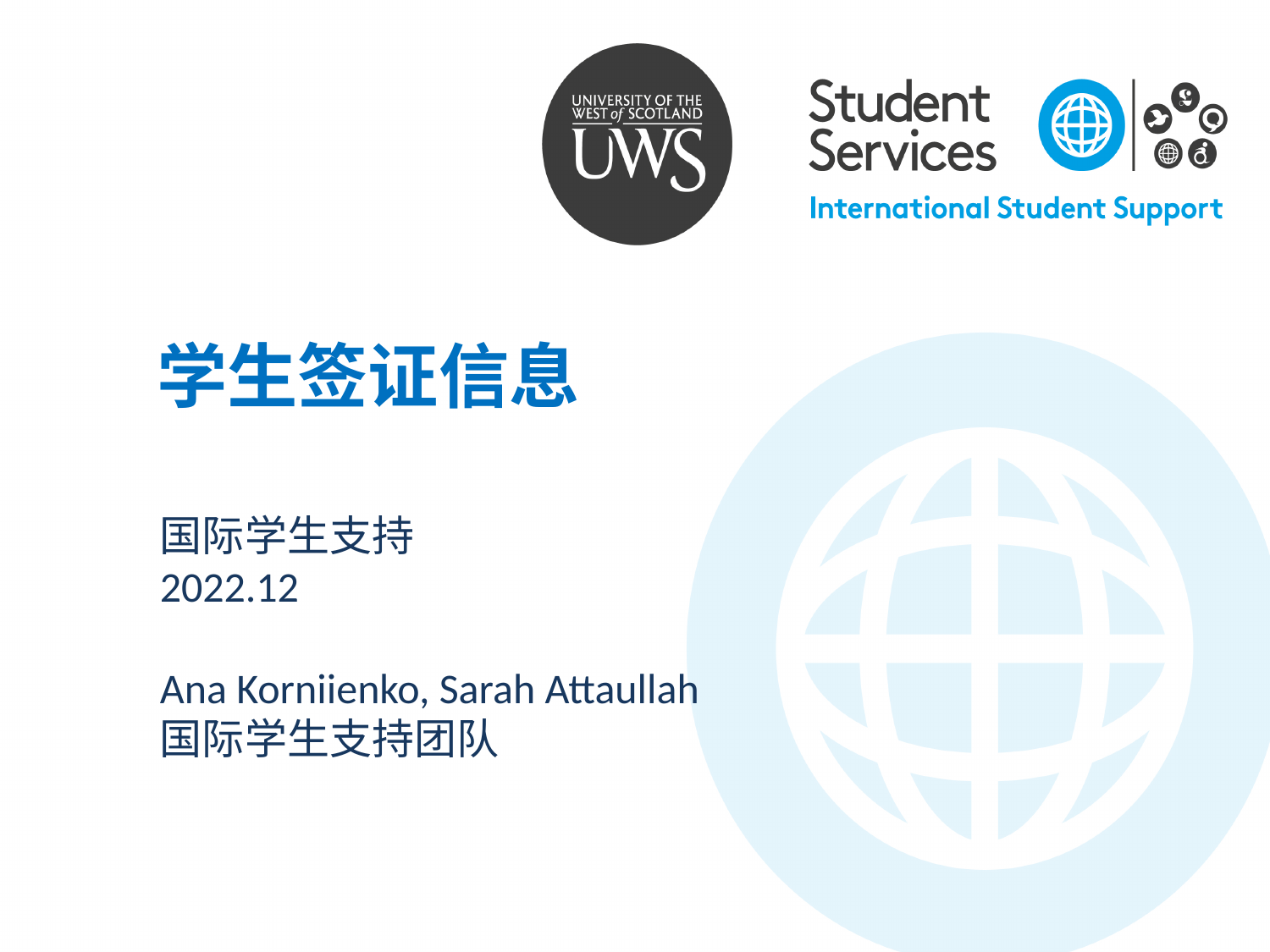

学生签证信息
国际学生支持
2022.12

Ana Korniienko, Sarah Attaullah
国际学生支持团队